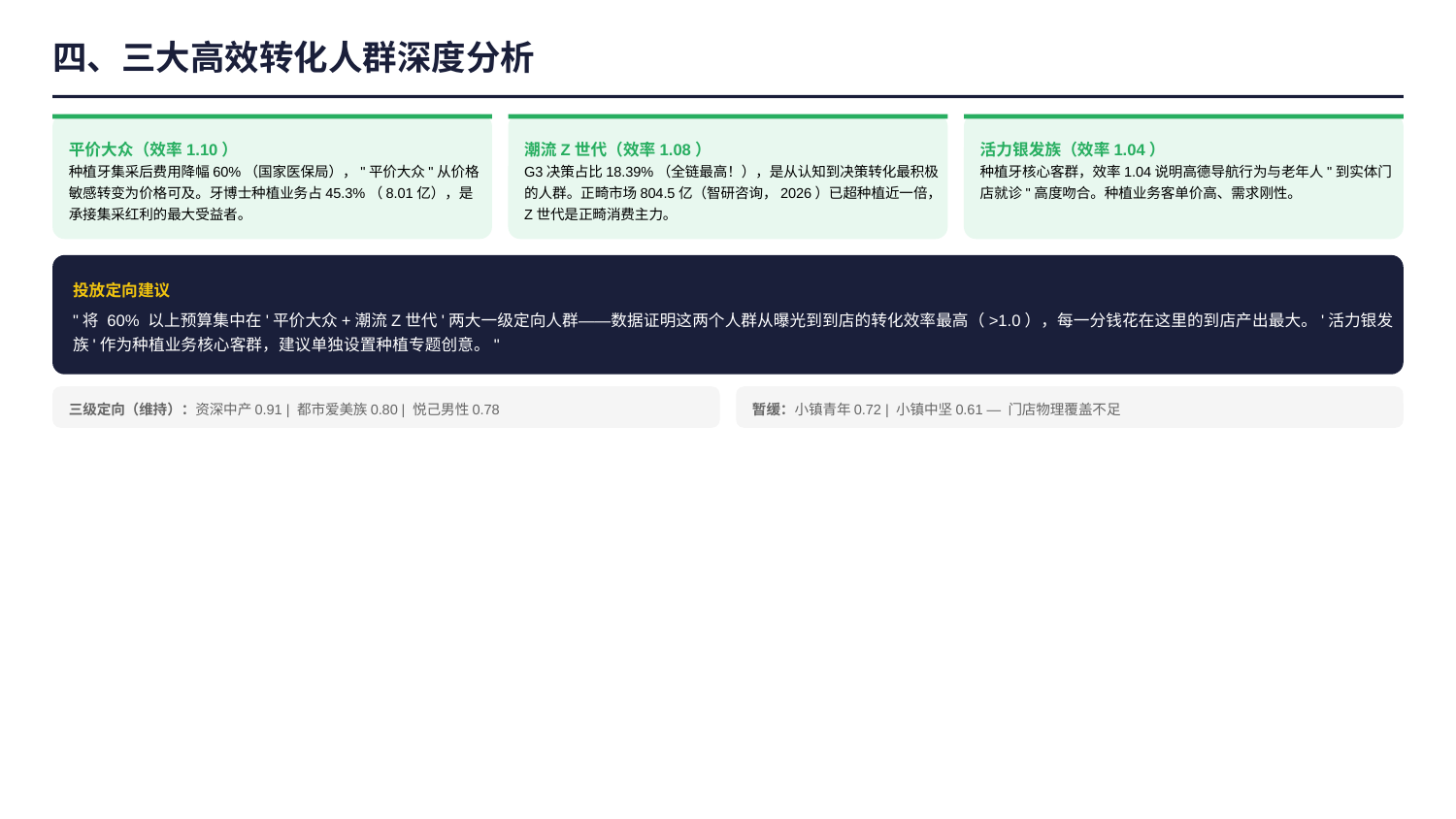

四、三大高效转化人群深度分析

平价大众（效率1.10）
潮流Z世代（效率1.08）
活力银发族（效率1.04）
种植牙集采后费用降幅60%（国家医保局），"平价大众"从价格敏感转变为价格可及。牙博士种植业务占45.3%（8.01亿），是承接集采红利的最大受益者。
G3决策占比18.39%（全链最高！），是从认知到决策转化最积极的人群。正畸市场804.5亿（智研咨询，2026）已超种植近一倍，Z世代是正畸消费主力。
种植牙核心客群，效率1.04说明高德导航行为与老年人"到实体门店就诊"高度吻合。种植业务客单价高、需求刚性。

投放定向建议
"将 60% 以上预算集中在'平价大众+潮流Z世代'两大一级定向人群——数据证明这两个人群从曝光到到店的转化效率最高（>1.0），每一分钱花在这里的到店产出最大。'活力银发族'作为种植业务核心客群，建议单独设置种植专题创意。"

三级定向（维持）：资深中产0.91 | 都市爱美族0.80 | 悦己男性0.78
暂缓：小镇青年0.72 | 小镇中坚0.61 — 门店物理覆盖不足